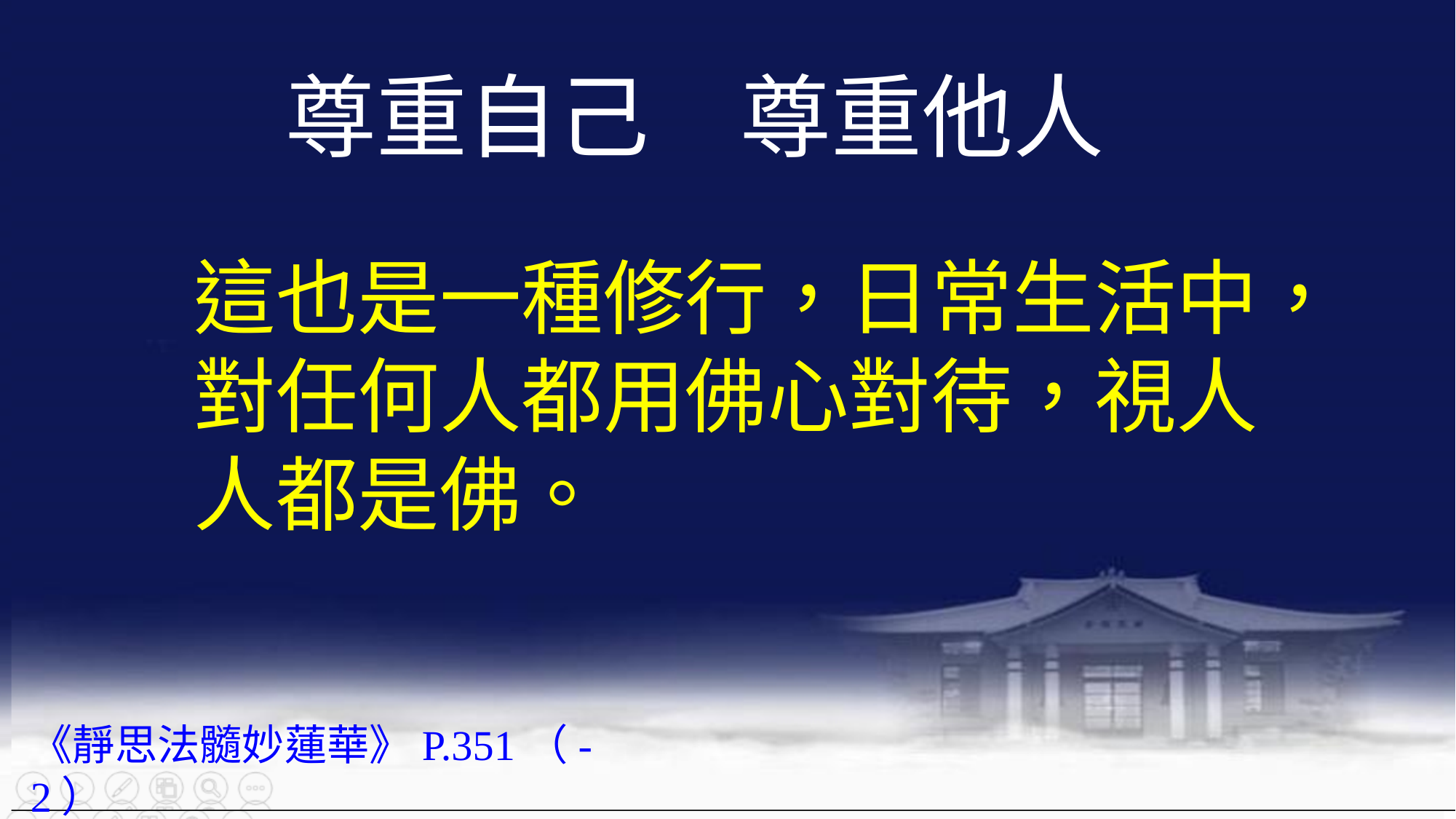

# 尊重自己　尊重他人
這也是一種修行，日常生活中，對任何人都用佛心對待，視人人都是佛。
《靜思法髓妙蓮華》P.351（-2）